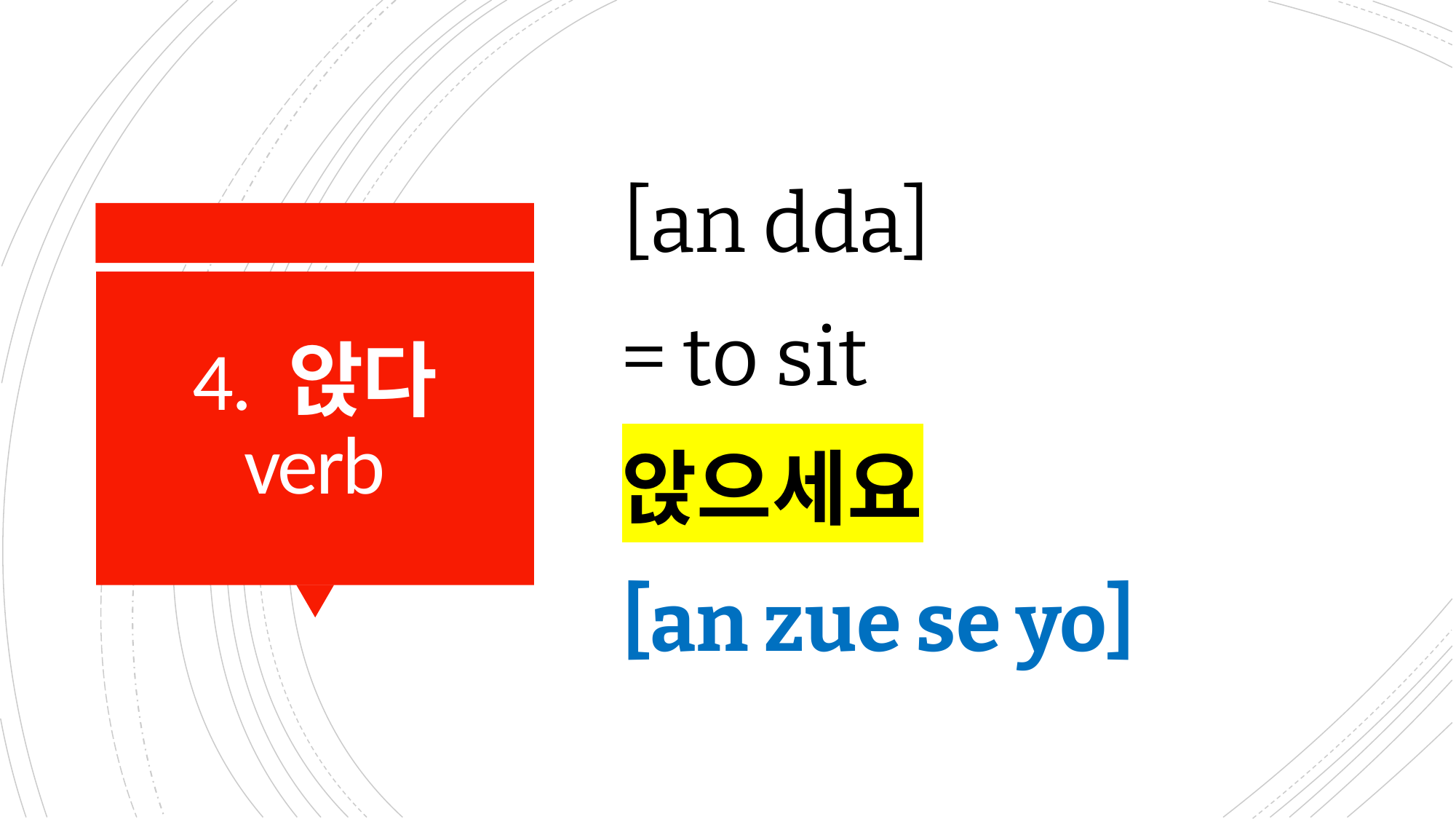

[an dda]
= to sit
앉으세요
[an zue se yo]
# 4. 앉다 verb